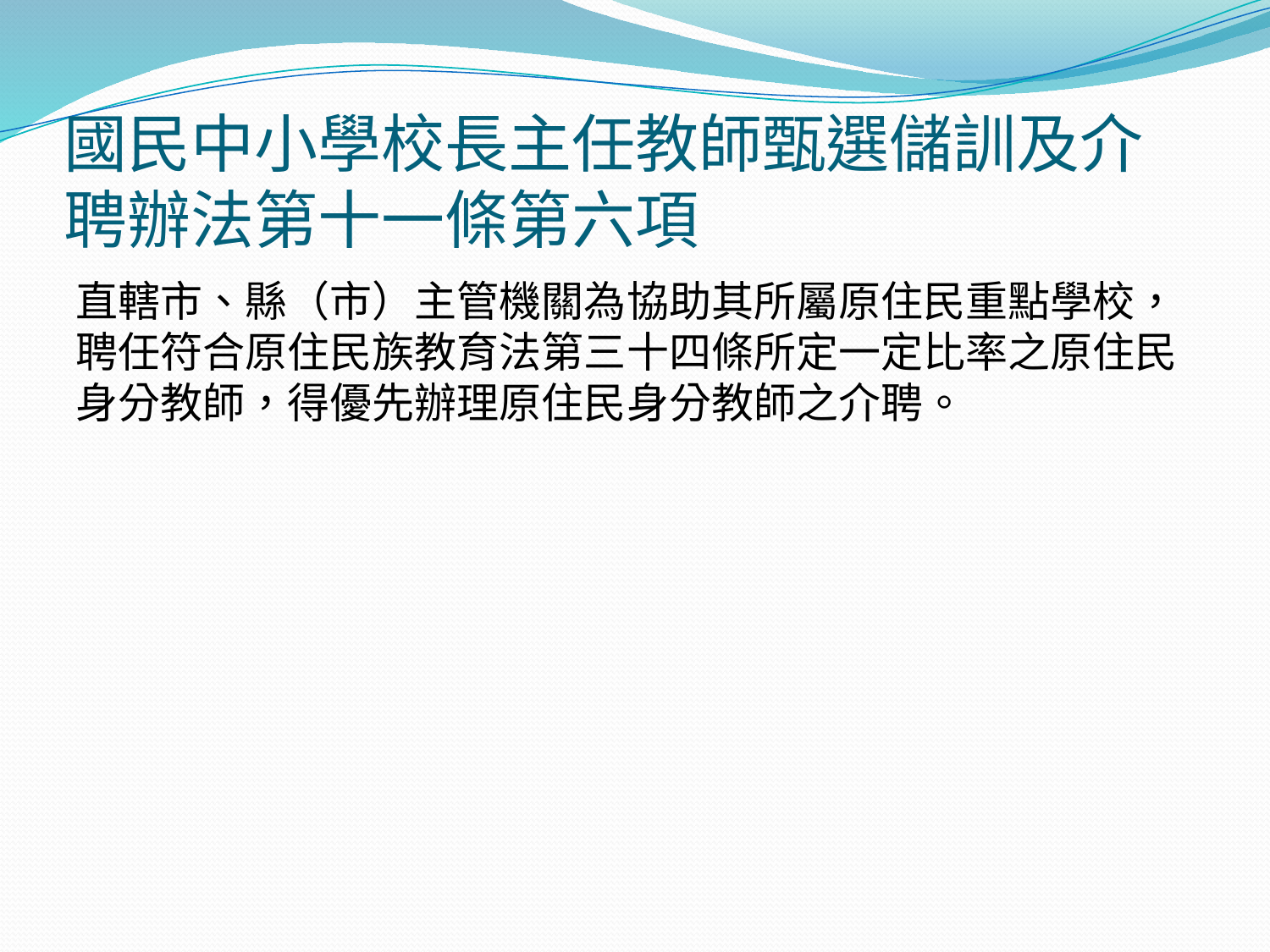

# 國民中小學校長主任教師甄選儲訓及介聘辦法第十一條第六項
直轄市、縣（市）主管機關為協助其所屬原住民重點學校，聘任符合原住民族教育法第三十四條所定一定比率之原住民身分教師，得優先辦理原住民身分教師之介聘。